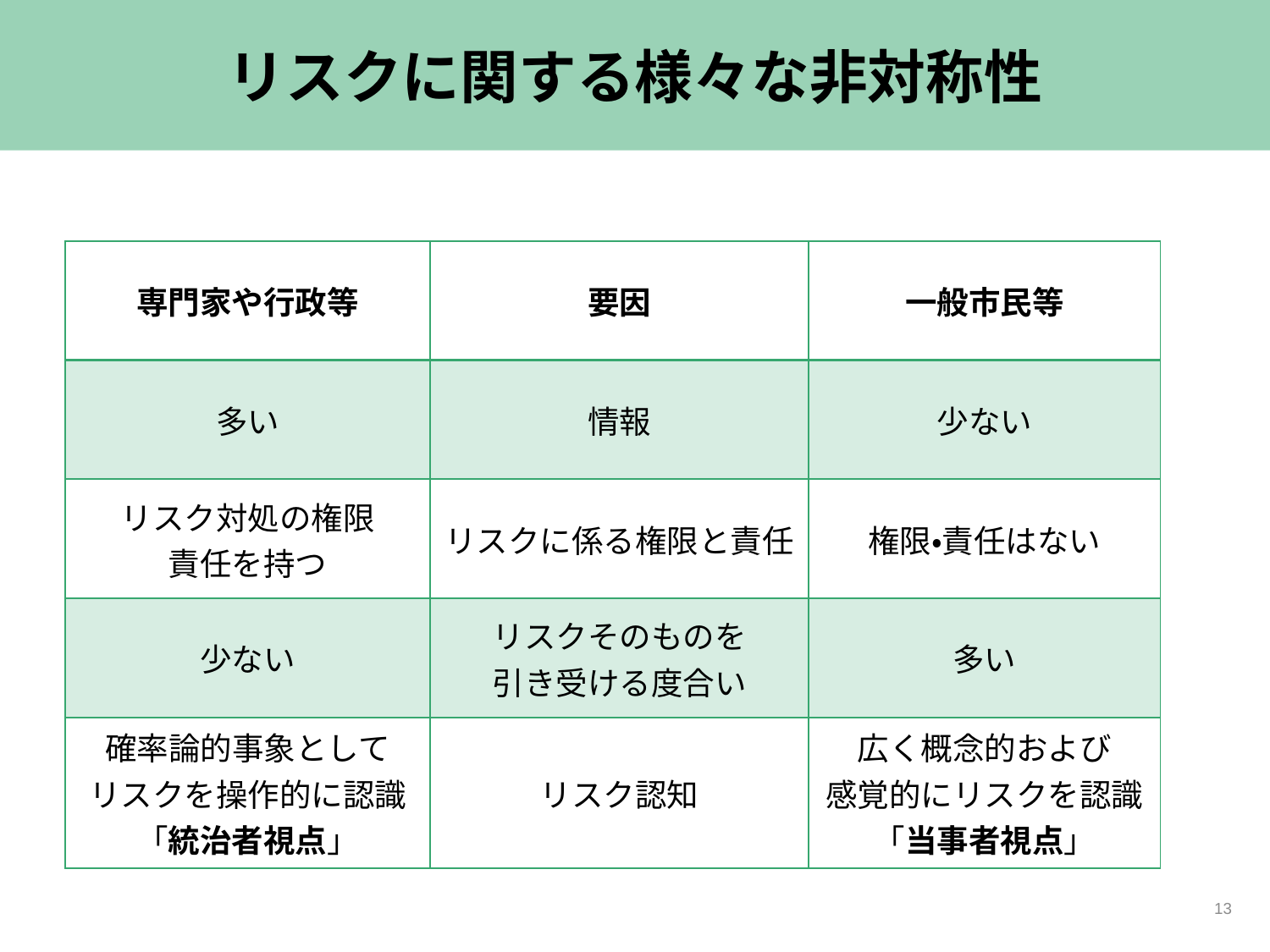

# リスクに関する様々な非対称性
| 専門家や行政等 | 要因 | 一般市民等 |
| --- | --- | --- |
| 多い | 情報 | 少ない |
| リスク対処の権限 責任を持つ | リスクに係る権限と責任 | 権限・責任はない |
| 少ない | リスクそのものを 引き受ける度合い | 多い |
| 確率論的事象として リスクを操作的に認識 「統治者視点」 | リスク認知 | 広く概念的および 感覚的にリスクを認識 「当事者視点」 |
13